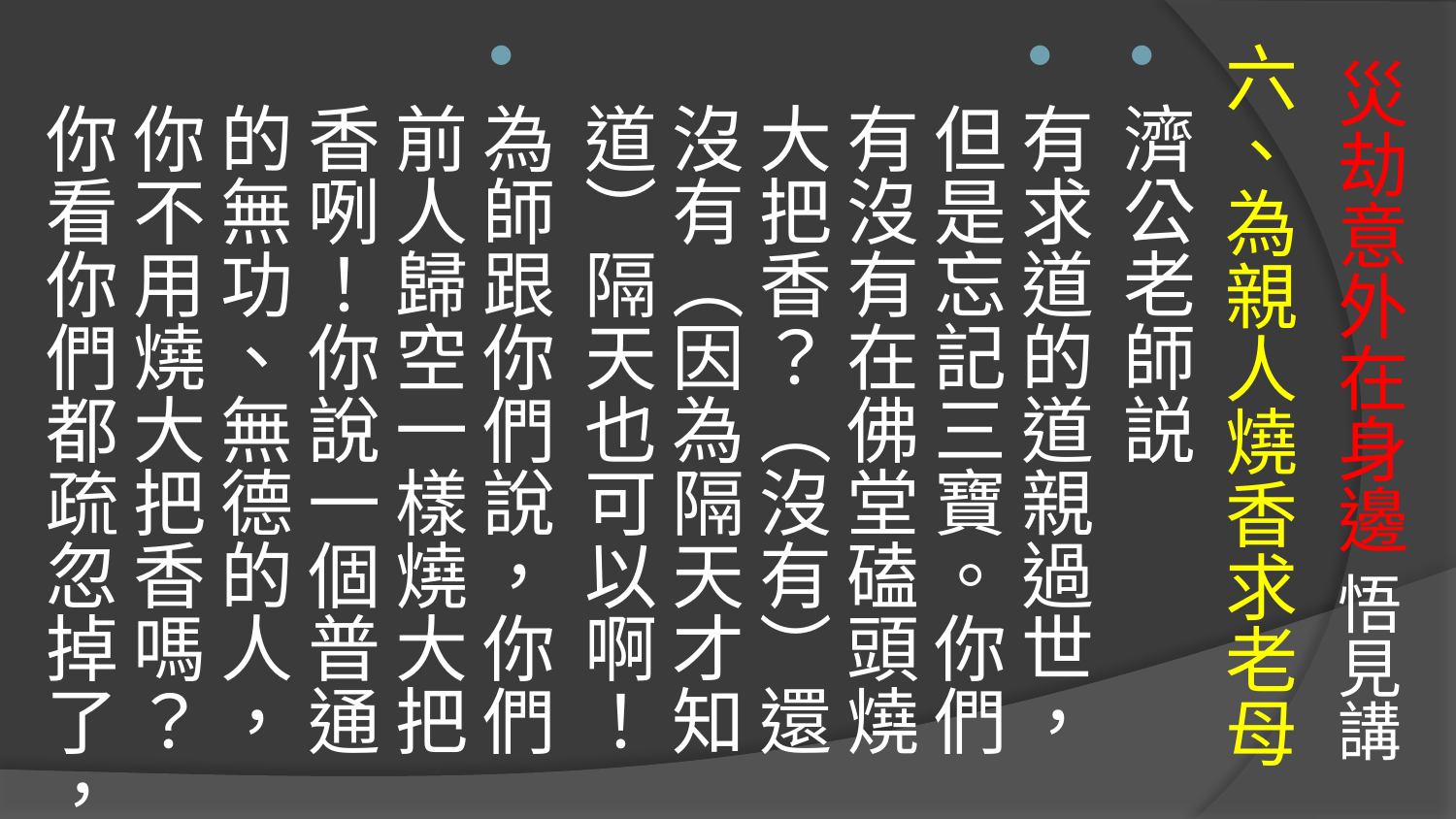

六、為親人燒香求老母
濟公老師説
有求道的道親過世，但是忘記三寶。你們有沒有在佛堂磕頭燒大把香？（沒有）還沒有（因為隔天才知道）隔天也可以啊！
為師跟你們說，你們前人歸空一樣燒大把香咧！你說一個普通的無功、無德的人，你不用燒大把香嗎？你看你們都疏忽掉了，
# 災劫意外在身邊 悟見講